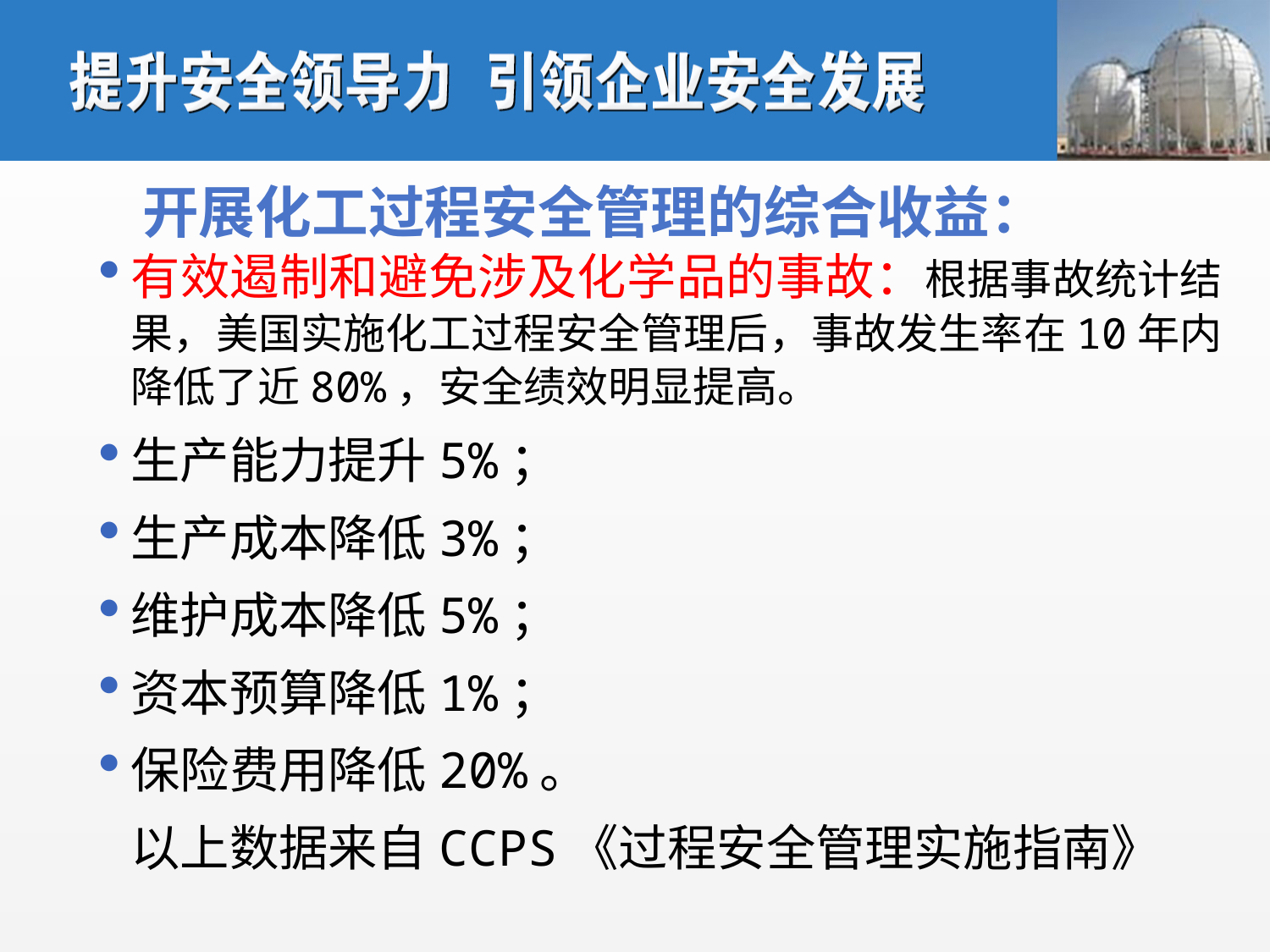

开展化工过程安全管理的综合收益：
有效遏制和避免涉及化学品的事故：根据事故统计结果，美国实施化工过程安全管理后，事故发生率在10年内降低了近80%，安全绩效明显提高。
生产能力提升5%；
生产成本降低3%；
维护成本降低5%；
资本预算降低1%；
保险费用降低20%。
以上数据来自CCPS《过程安全管理实施指南》